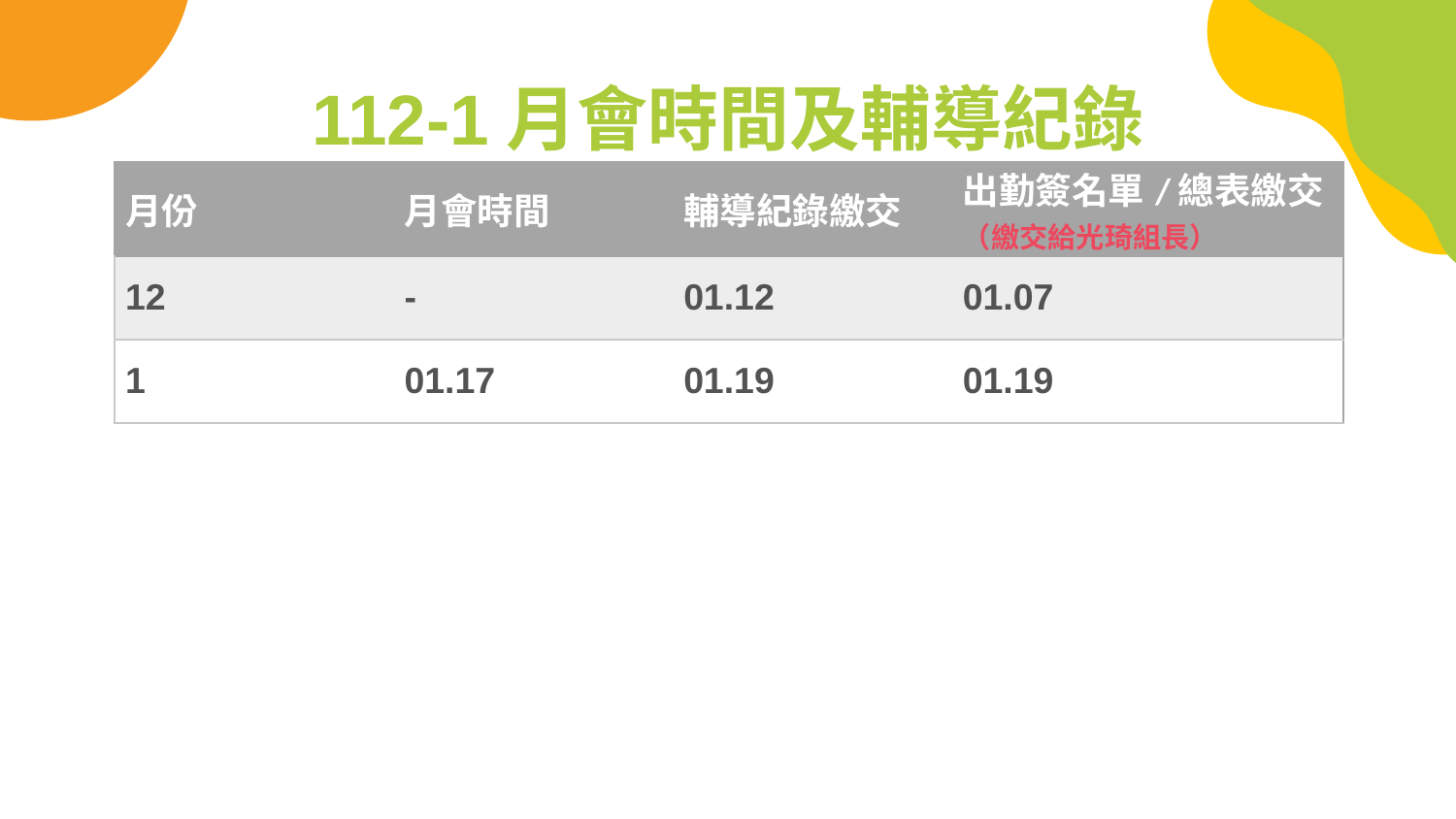

# 112-1月會時間及輔導紀錄
| 月份 | 月會時間 | 輔導紀錄繳交 | 出勤簽名單/總表繳交 （繳交給光琦組長） |
| --- | --- | --- | --- |
| 12 | - | 01.12 | 01.07 |
| 1 | 01.17 | 01.19 | 01.19 |